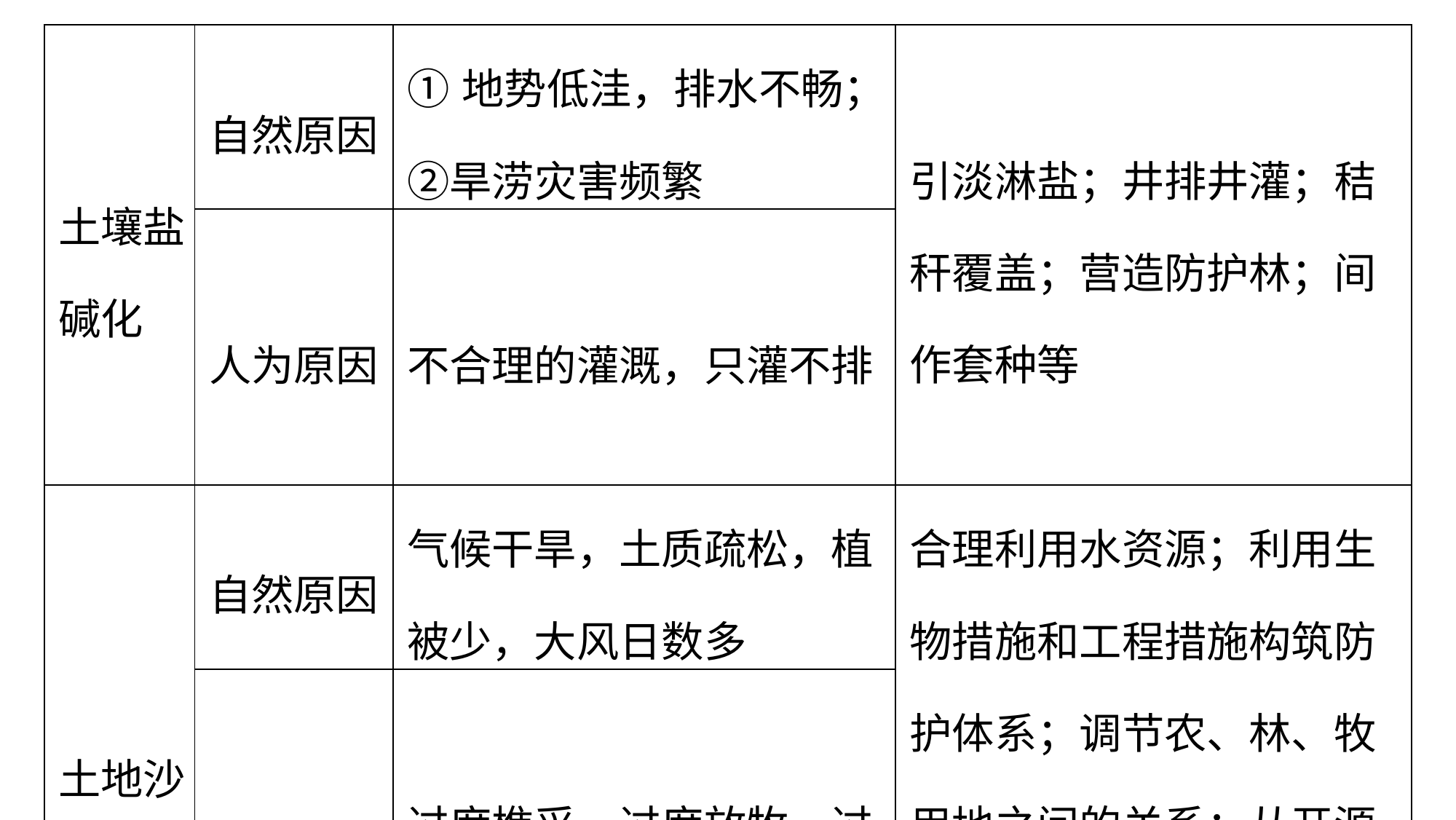

| 土壤盐碱化 | 自然原因 | ①地势低洼，排水不畅；②旱涝灾害频繁 | 引淡淋盐；井排井灌；秸秆覆盖；营造防护林；间作套种等 |
| --- | --- | --- | --- |
|  | 人为原因 | 不合理的灌溉，只灌不排 |  |
| 土地沙漠化 | 自然原因 | 气候干旱，土质疏松，植被少，大风日数多 | 合理利用水资源；利用生物措施和工程措施构筑防护体系；调节农、林、牧用地之间的关系；从开源和节流两方面，解决农牧区的能源问题；控制人口数量，提高人口素质 |
|  | 人为原因 | 过度樵采，过度放牧，过度开垦，水资源的不合理利用 |  |